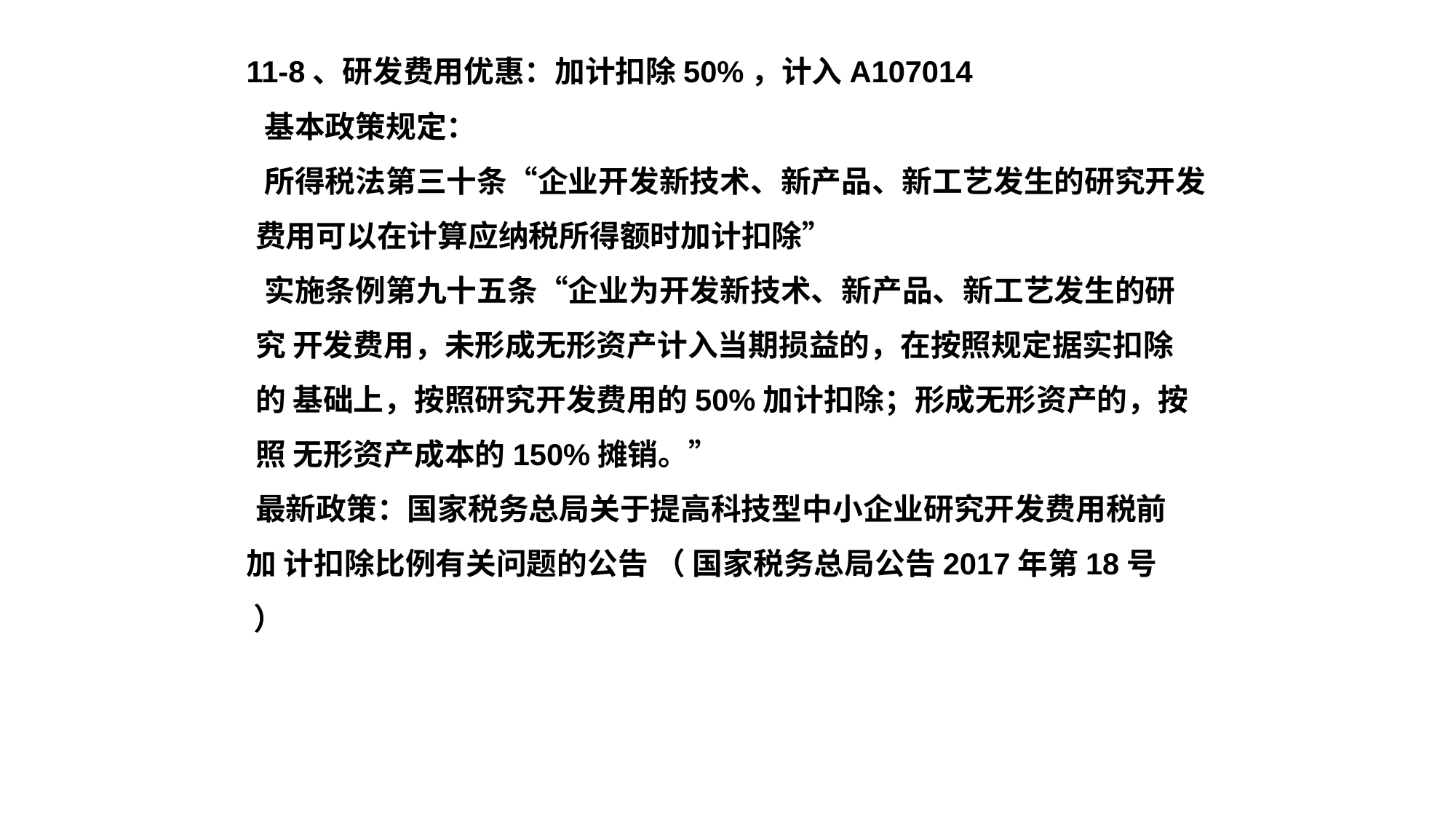

11-8、研发费用优惠：加计扣除50%，计入A107014 基本政策规定：
所得税法第三十条“企业开发新技术、新产品、新工艺发生的研究开发 费用可以在计算应纳税所得额时加计扣除”
实施条例第九十五条“企业为开发新技术、新产品、新工艺发生的研究 开发费用，未形成无形资产计入当期损益的，在按照规定据实扣除的 基础上，按照研究开发费用的50%加计扣除；形成无形资产的，按照 无形资产成本的150%摊销。”
最新政策：国家税务总局关于提高科技型中小企业研究开发费用税前加 计扣除比例有关问题的公告 （ 国家税务总局公告2017年第18号 ）